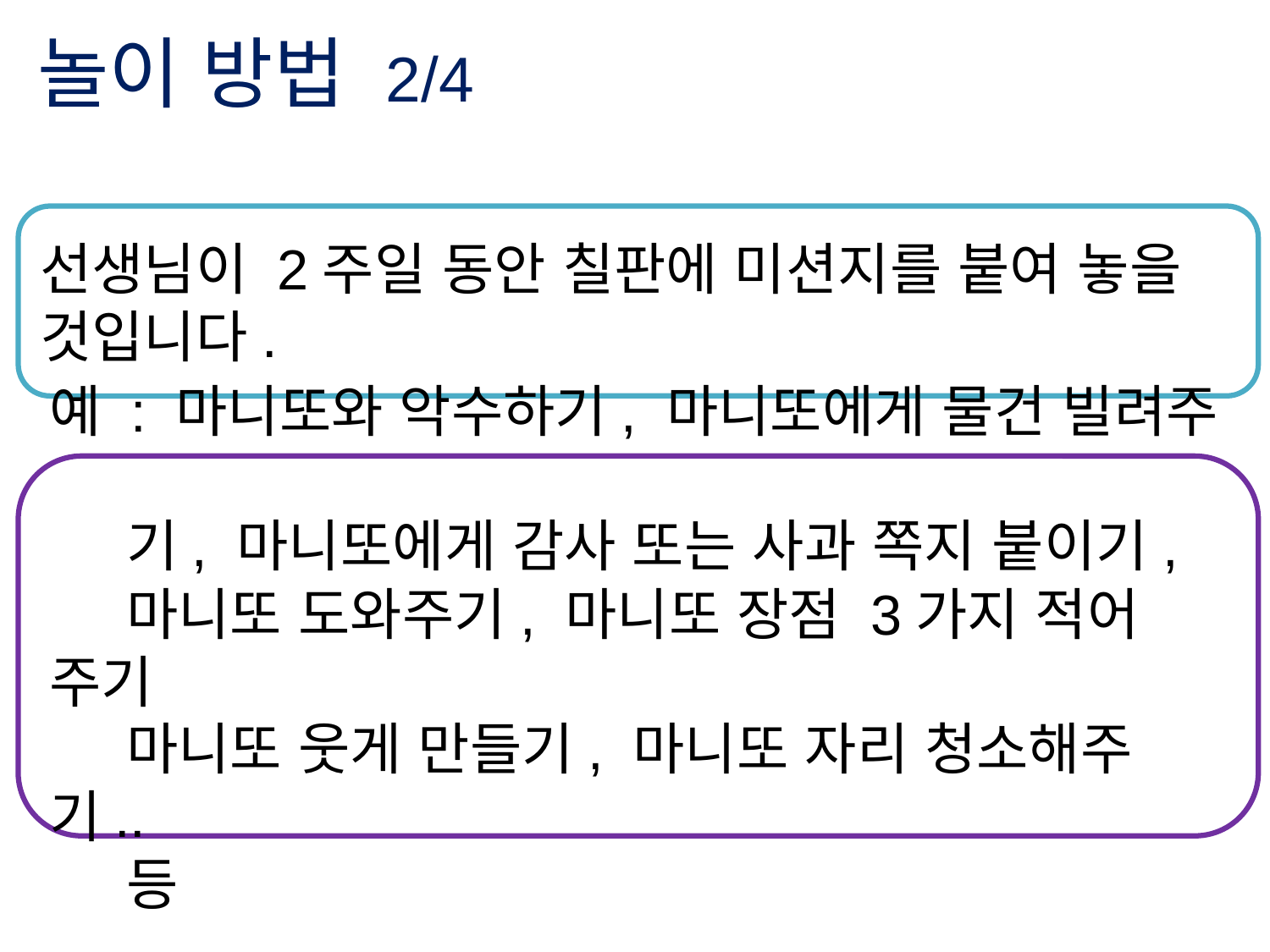

놀이 방법 2/4
선생님이 2주일 동안 칠판에 미션지를 붙여 놓을 것입니다.
예 : 마니또와 악수하기, 마니또에게 물건 빌려주
    기, 마니또에게 감사 또는 사과 쪽지 붙이기,
    마니또 도와주기, 마니또 장점 3가지 적어 주기
    마니또 웃게 만들기, 마니또 자리 청소해주기..
    등